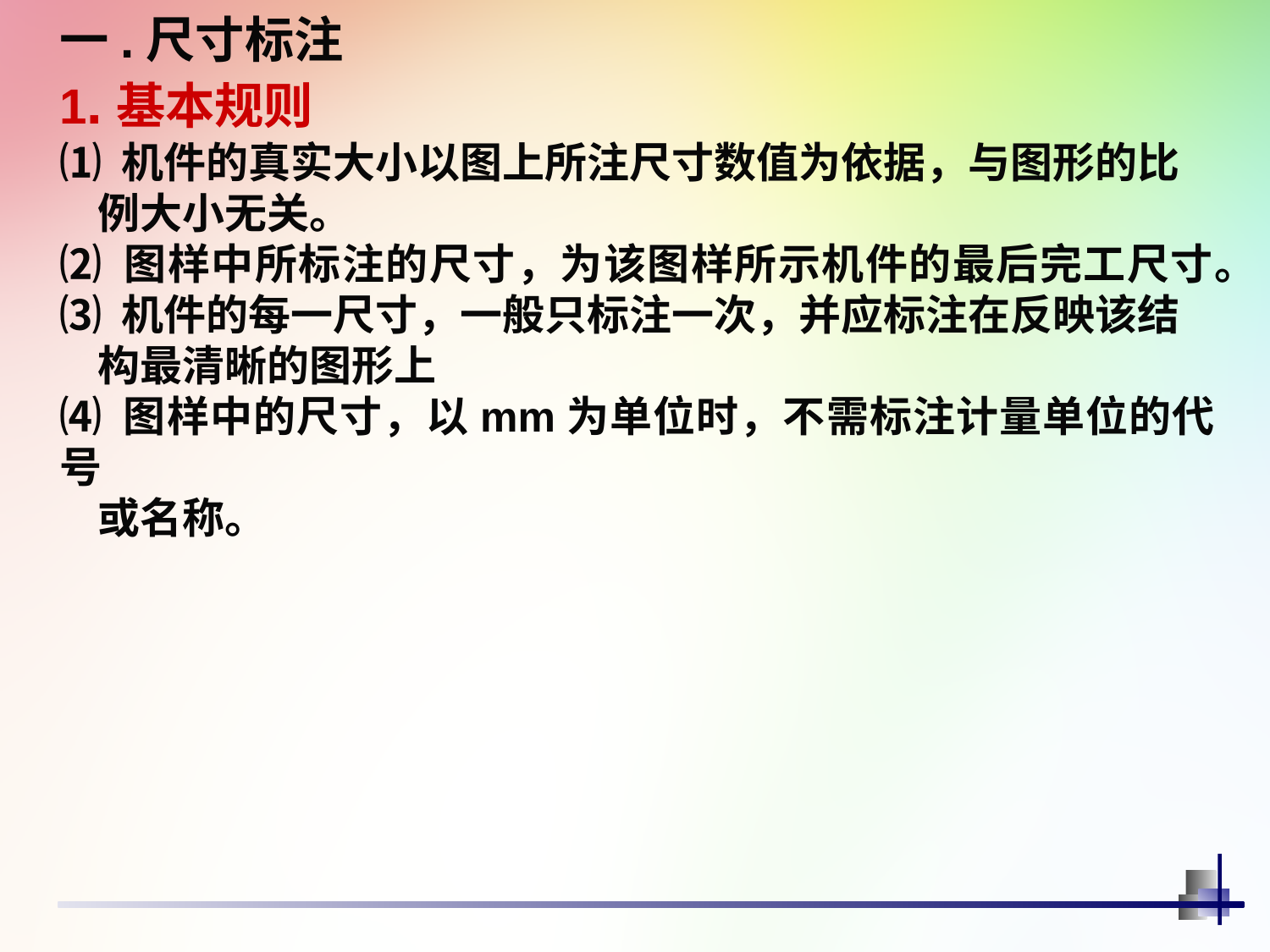

一.尺寸标注
1.基本规则
⑴ 机件的真实大小以图上所注尺寸数值为依据，与图形的比
   例大小无关。
⑵ 图样中所标注的尺寸，为该图样所示机件的最后完工尺寸。
⑶ 机件的每一尺寸，一般只标注一次，并应标注在反映该结
   构最清晰的图形上
⑷ 图样中的尺寸，以mm为单位时，不需标注计量单位的代号
   或名称。

3